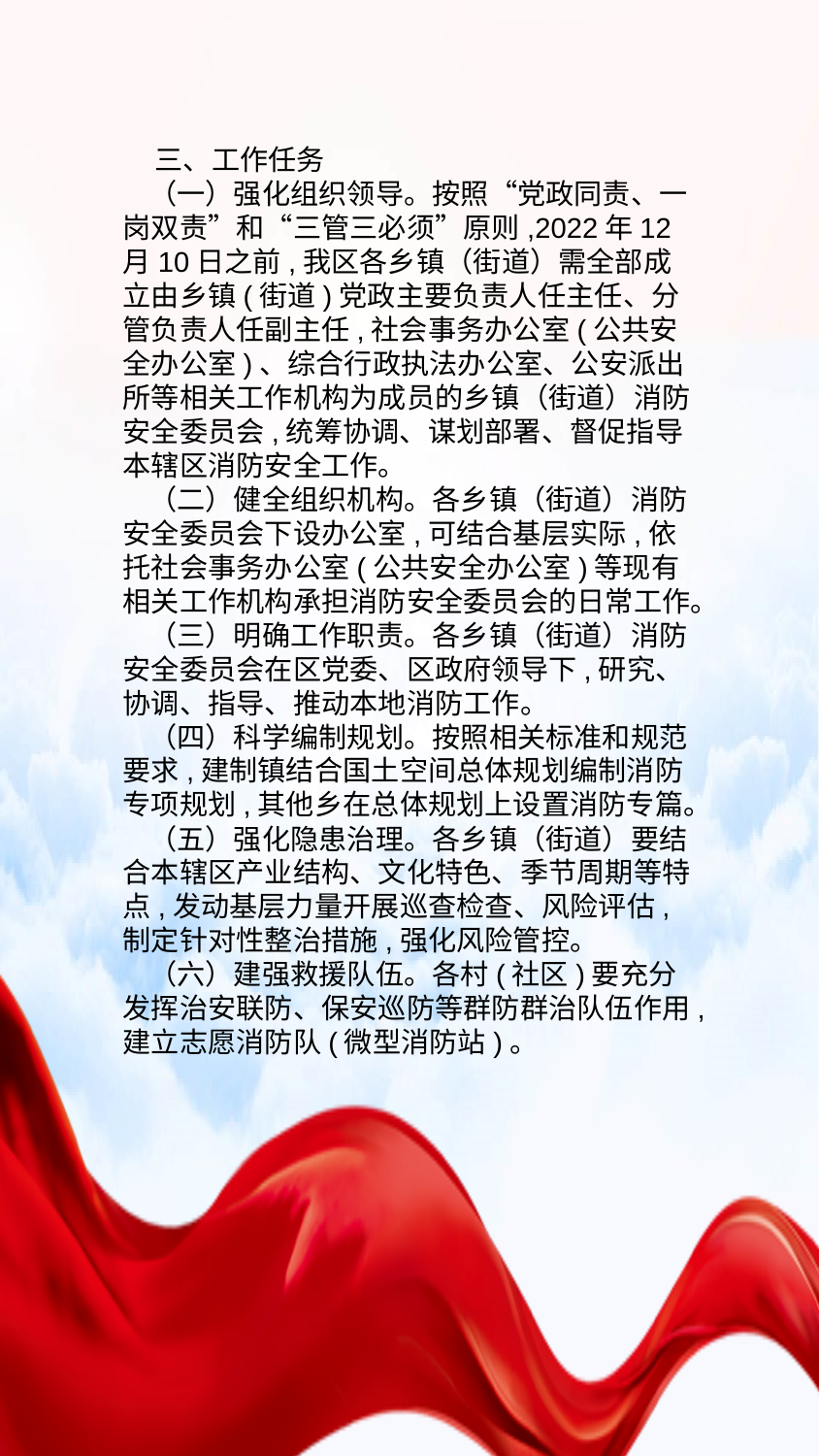

三、工作任务
   （一）强化组织领导。按照“党政同责、一岗双责”和“三管三必须”原则,2022年12月10日之前,我区各乡镇（街道）需全部成立由乡镇(街道)党政主要负责人任主任、分管负责人任副主任,社会事务办公室(公共安全办公室)、综合行政执法办公室、公安派出所等相关工作机构为成员的乡镇（街道）消防安全委员会,统筹协调、谋划部署、督促指导本辖区消防安全工作。
   （二）健全组织机构。各乡镇（街道）消防安全委员会下设办公室,可结合基层实际,依托社会事务办公室(公共安全办公室)等现有相关工作机构承担消防安全委员会的日常工作。
   （三）明确工作职责。各乡镇（街道）消防安全委员会在区党委、区政府领导下,研究、协调、指导、推动本地消防工作。
   （四）科学编制规划。按照相关标准和规范要求,建制镇结合国土空间总体规划编制消防专项规划,其他乡在总体规划上设置消防专篇。
   （五）强化隐患治理。各乡镇（街道）要结合本辖区产业结构、文化特色、季节周期等特点,发动基层力量开展巡查检查、风险评估,制定针对性整治措施,强化风险管控。
   （六）建强救援队伍。各村(社区)要充分发挥治安联防、保安巡防等群防群治队伍作用,建立志愿消防队(微型消防站)。